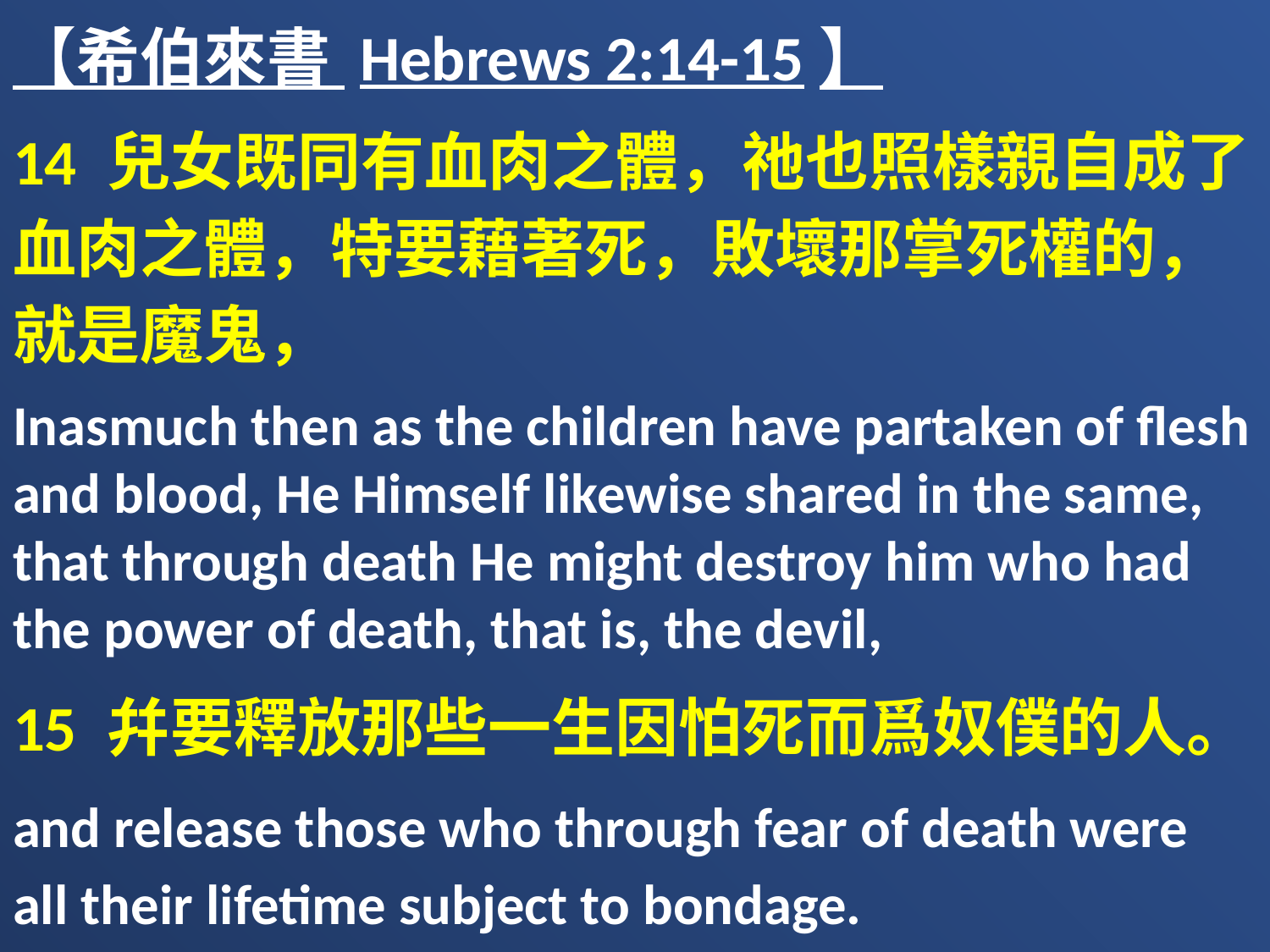

【希伯來書 Hebrews 2:14-15】
14 兒女既同有血肉之體，祂也照樣親自成了血肉之體，特要藉著死，敗壞那掌死權的，就是魔鬼，
Inasmuch then as the children have partaken of flesh and blood, He Himself likewise shared in the same, that through death He might destroy him who had the power of death, that is, the devil,
15 幷要釋放那些一生因怕死而爲奴僕的人。
and release those who through fear of death were all their lifetime subject to bondage.